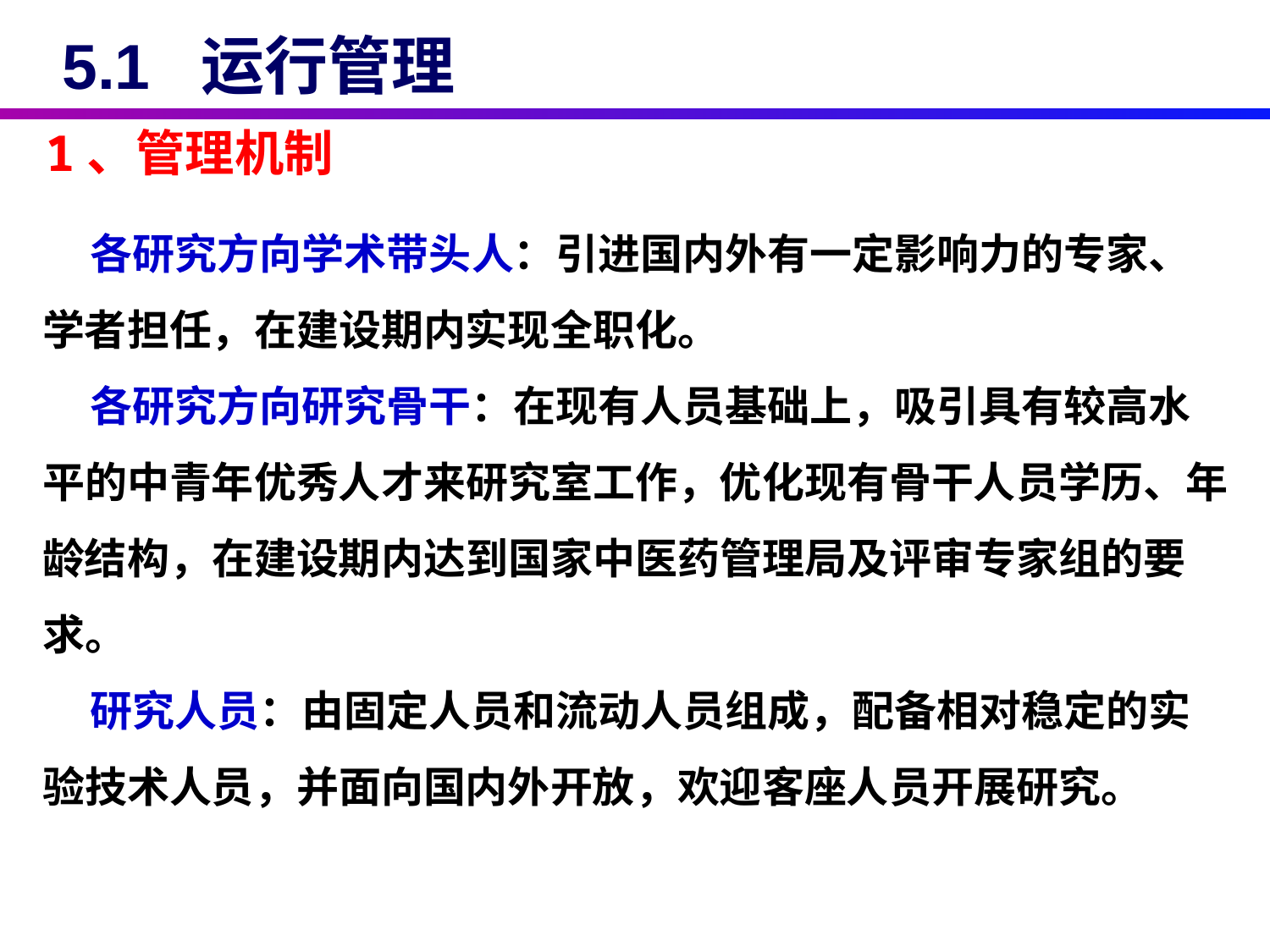

5.1  运行管理

1、管理机制
    各研究方向学术带头人：引进国内外有一定影响力的专家、学者担任，在建设期内实现全职化。
    各研究方向研究骨干：在现有人员基础上，吸引具有较高水平的中青年优秀人才来研究室工作，优化现有骨干人员学历、年龄结构，在建设期内达到国家中医药管理局及评审专家组的要求。
    研究人员：由固定人员和流动人员组成，配备相对稳定的实验技术人员，并面向国内外开放，欢迎客座人员开展研究。